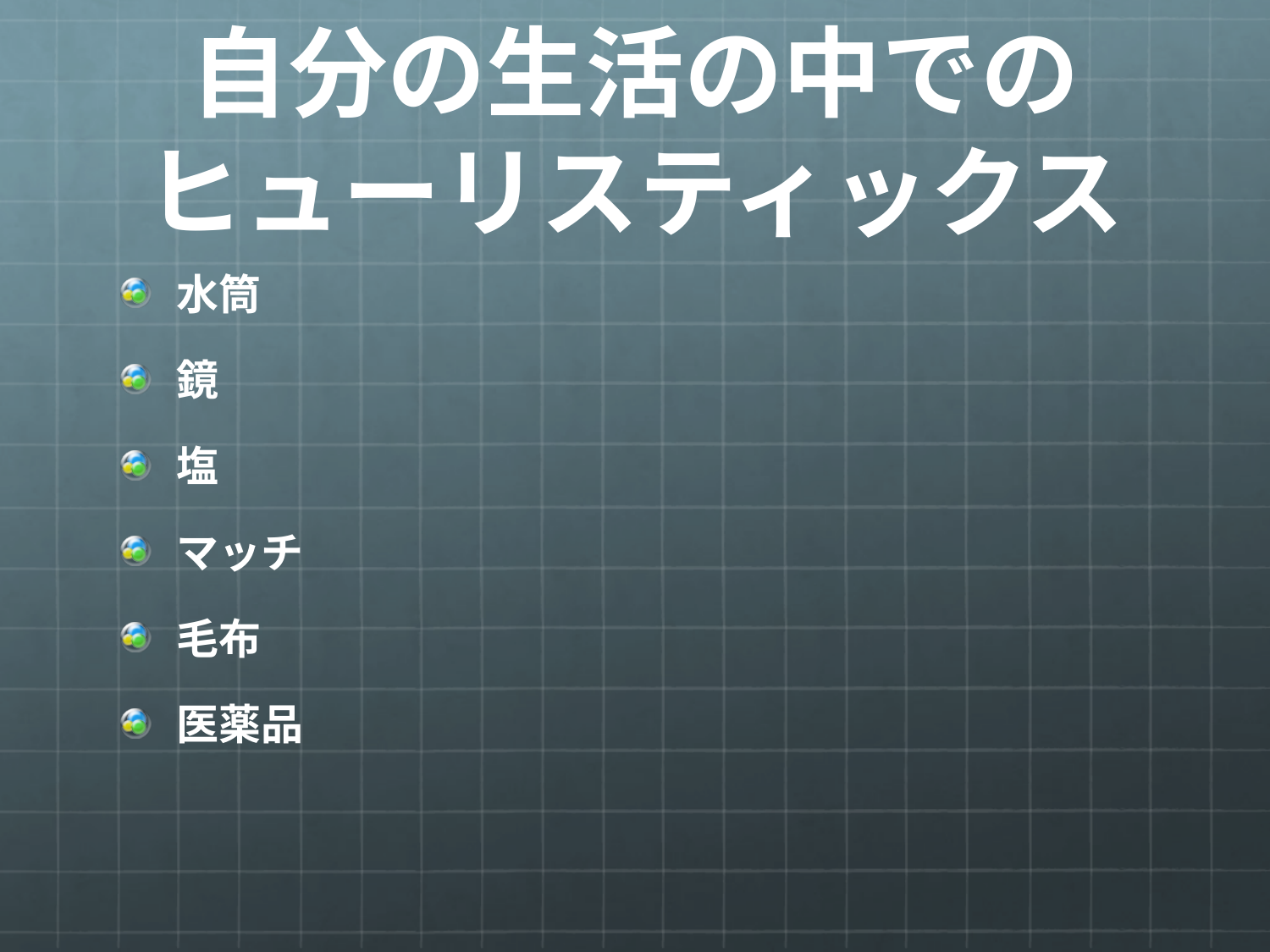

# 自分の生活の中でのヒューリスティックス
水筒
鏡
塩
マッチ
毛布
医薬品